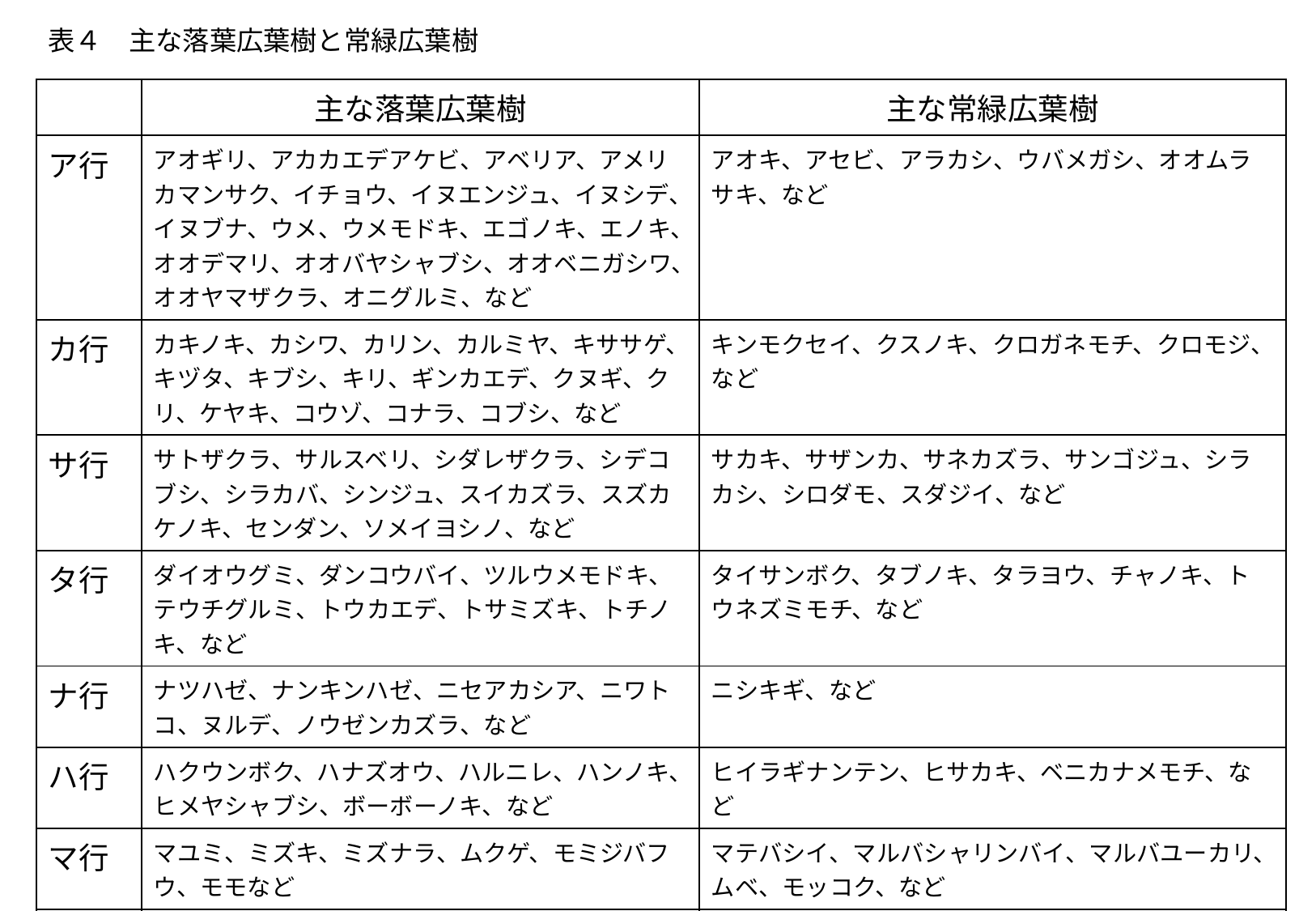

表４　主な落葉広葉樹と常緑広葉樹
|  | 主な落葉広葉樹 | 主な常緑広葉樹 |
| --- | --- | --- |
| ア行 | アオギリ、アカカエデアケビ、アベリア、アメリカマンサク、イチョウ、イヌエンジュ、イヌシデ、イヌブナ、ウメ、ウメモドキ、エゴノキ、エノキ、オオデマリ、オオバヤシャブシ、オオベニガシワ、オオヤマザクラ、オニグルミ、など | アオキ、アセビ、アラカシ、ウバメガシ、オオムラサキ、など |
| カ行 | カキノキ、カシワ、カリン、カルミヤ、キササゲ、キヅタ、キブシ、キリ、ギンカエデ、クヌギ、クリ、ケヤキ、コウゾ、コナラ、コブシ、など | キンモクセイ、クスノキ、クロガネモチ、クロモジ、など |
| サ行 | サトザクラ、サルスベリ、シダレザクラ、シデコブシ、シラカバ、シンジュ、スイカズラ、スズカケノキ、センダン、ソメイヨシノ、など | サカキ、サザンカ、サネカズラ、サンゴジュ、シラカシ、シロダモ、スダジイ、など |
| タ行 | ダイオウグミ、ダンコウバイ、ツルウメモドキ、テウチグルミ、トウカエデ、トサミズキ、トチノキ、など | タイサンボク、タブノキ、タラヨウ、チャノキ、トウネズミモチ、など |
| ナ行 | ナツハゼ、ナンキンハゼ、ニセアカシア、ニワトコ、ヌルデ、ノウゼンカズラ、など | ニシキギ、など |
| ハ行 | ハクウンボク、ハナズオウ、ハルニレ、ハンノキ、ヒメヤシャブシ、ボーボーノキ、など | ヒイラギナンテン、ヒサカキ、ベニカナメモチ、など |
| マ行 | マユミ、ミズキ、ミズナラ、ムクゲ、モミジバフウ、モモなど | マテバシイ、マルバシャリンバイ、マルバユーカリ、ムベ、モッコク、など |
| ヤ行 | ヤマツツジ、ヤマハギ、ヤマフジ、ヤブウツギ、ユリノキ、など | ヤブツバキ、ヤマモモ、ヤツデ、ユズリハ、など |
| ラ行 | ライラック、リョウブ、レンギョウ、など | ルリヤナギ、など |